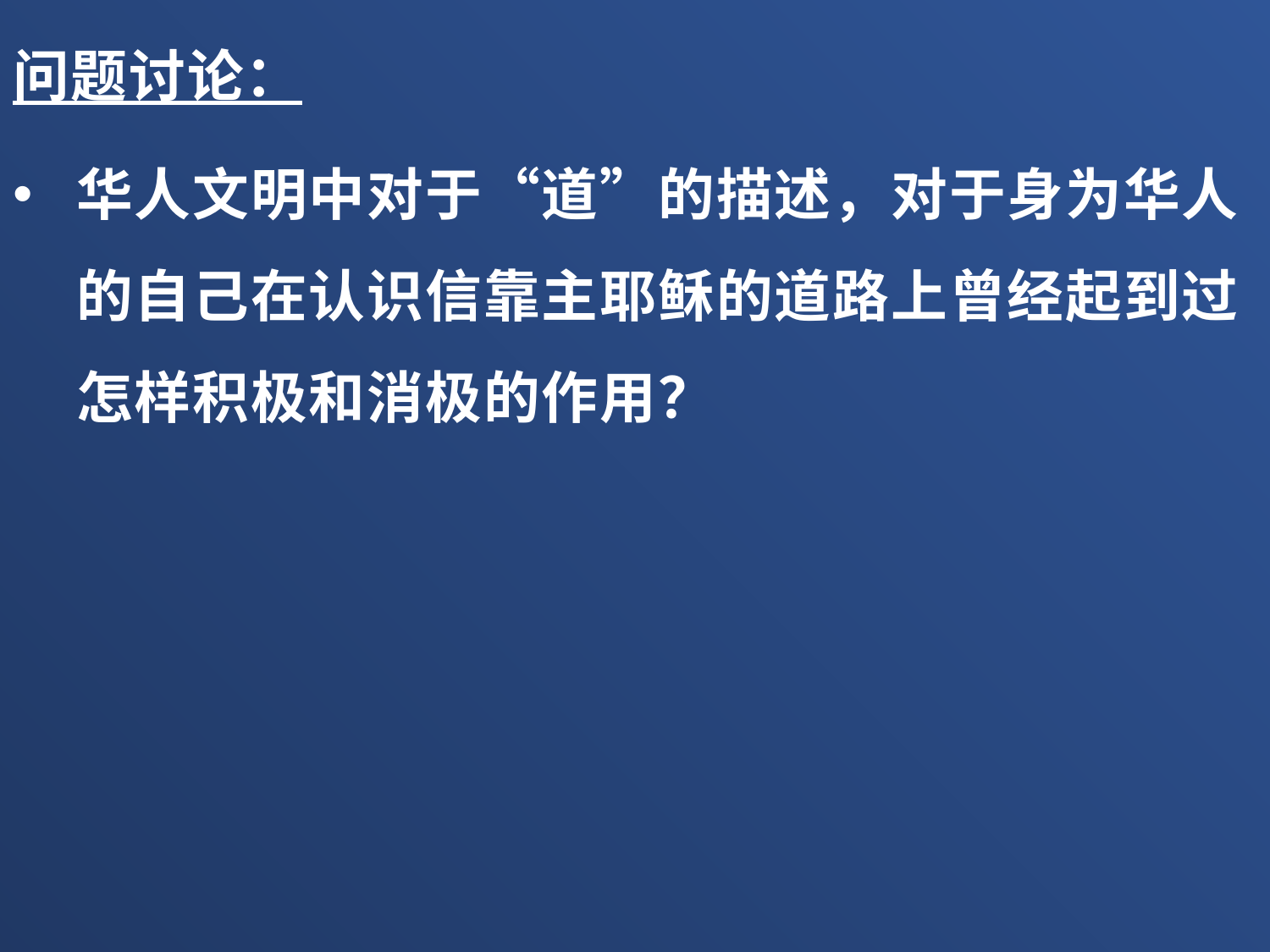

问题讨论：
华人文明中对于“道”的描述，对于身为华人的自己在认识信靠主耶稣的道路上曾经起到过怎样积极和消极的作用？